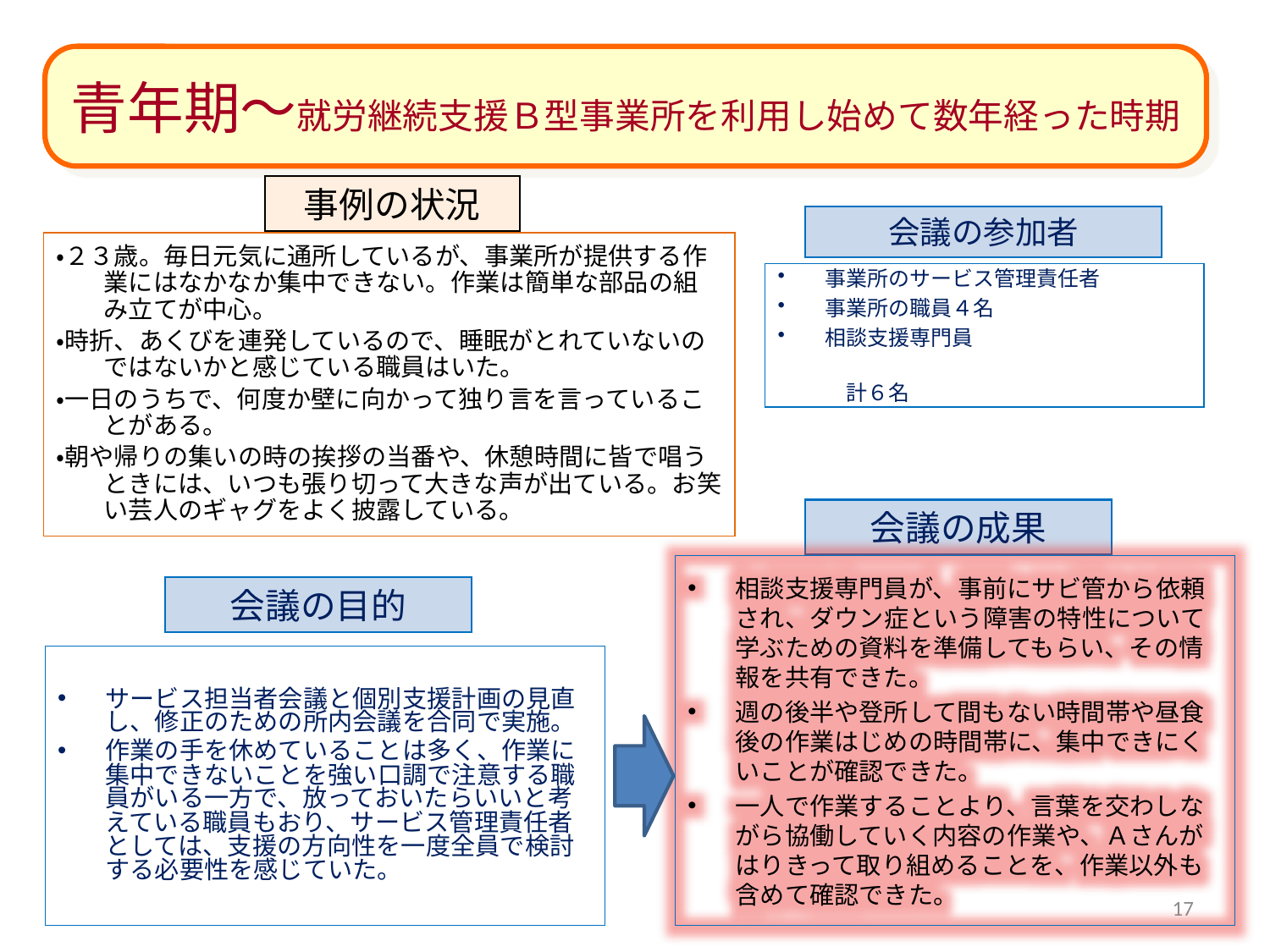

青年期～就労継続支援Ｂ型事業所を利用し始めて数年経った時期
事例の状況
会議の参加者
・２３歳。毎日元気に通所しているが、事業所が提供する作業にはなかなか集中できない。作業は簡単な部品の組み立てが中心。
・時折、あくびを連発しているので、睡眠がとれていないのではないかと感じている職員はいた。
・一日のうちで、何度か壁に向かって独り言を言っていることがある。
・朝や帰りの集いの時の挨拶の当番や、休憩時間に皆で唱うときには、いつも張り切って大きな声が出ている。お笑い芸人のギャグをよく披露している。
事業所のサービス管理責任者
事業所の職員４名
相談支援専門員
　　　　　　　　　　　　　　　　　　　　計６名
会議の成果
相談支援専門員が、事前にサビ管から依頼され、ダウン症という障害の特性について学ぶための資料を準備してもらい、その情報を共有できた。
週の後半や登所して間もない時間帯や昼食後の作業はじめの時間帯に、集中できにくいことが確認できた。
一人で作業することより、言葉を交わしながら協働していく内容の作業や、Ａさんがはりきって取り組めることを、作業以外も含めて確認できた。
会議の目的
サービス担当者会議と個別支援計画の見直し、修正のための所内会議を合同で実施。
作業の手を休めていることは多く、作業に集中できないことを強い口調で注意する職員がいる一方で、放っておいたらいいと考えている職員もおり、サービス管理責任者としては、支援の方向性を一度全員で検討する必要性を感じていた。

17